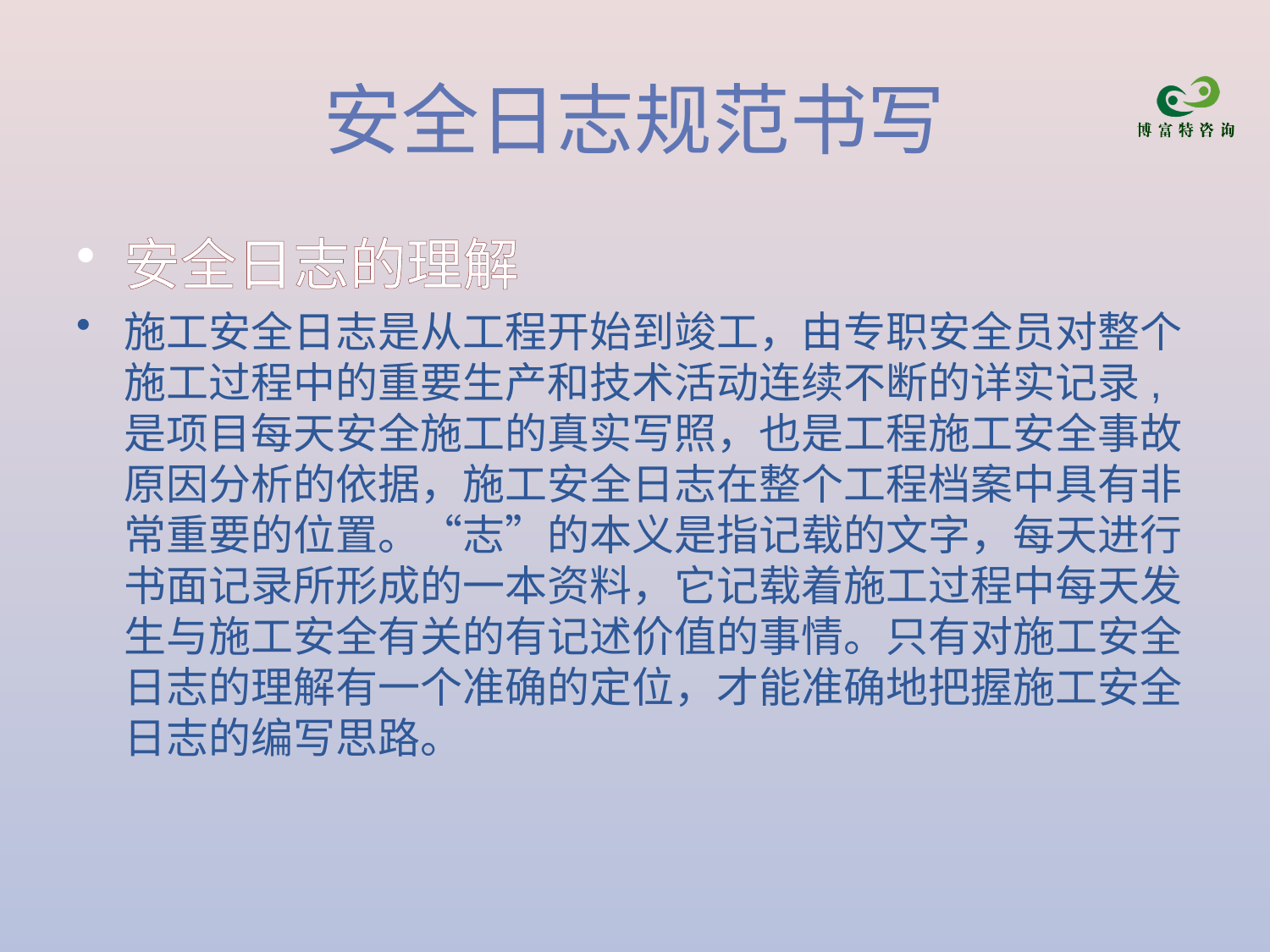

# 安全日志规范书写
安全日志的理解
施工安全日志是从工程开始到竣工，由专职安全员对整个施工过程中的重要生产和技术活动连续不断的详实记录,是项目每天安全施工的真实写照，也是工程施工安全事故原因分析的依据，施工安全日志在整个工程档案中具有非常重要的位置。“志”的本义是指记载的文字，每天进行书面记录所形成的一本资料，它记载着施工过程中每天发生与施工安全有关的有记述价值的事情。只有对施工安全日志的理解有一个准确的定位，才能准确地把握施工安全日志的编写思路。